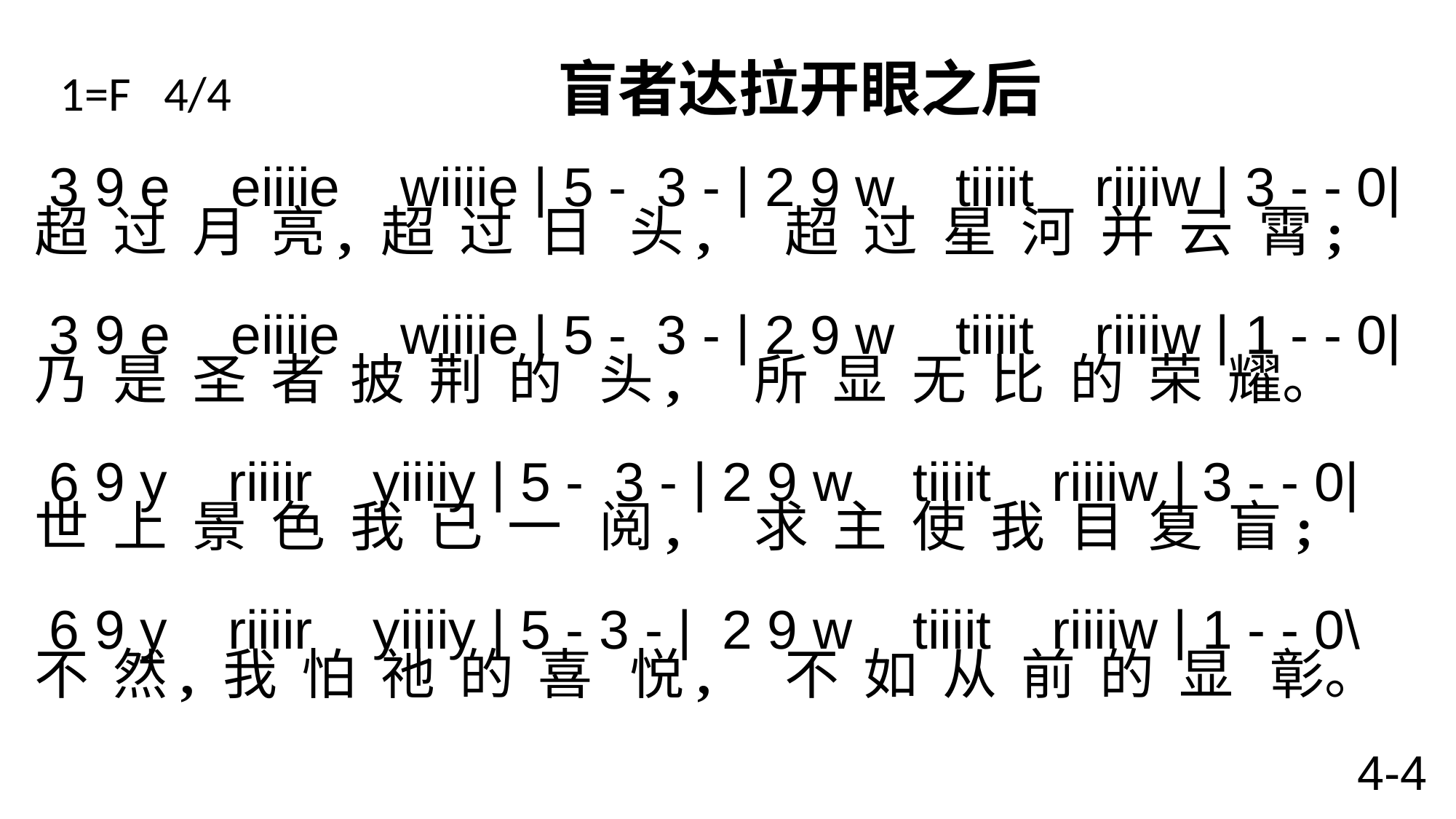

1=F   4/4                            盲者达拉开眼之后
 3 9 e    eiiiie    wiiiie | 5 -  3 - | 2 9 w    tiiiit    riiiiw | 3 - - 0|
超  过  月  亮, 超  过  日   头,    超  过  星  河  并  云  霄;
 3 9 e    eiiiie    wiiiie | 5 -  3 - | 2 9 w    tiiiit    riiiiw | 1 - - 0|
乃  是  圣  者  披  荆  的   头,    所  显  无  比  的  荣  耀。
 6 9 y    riiiir    yiiiiy | 5 -  3 - | 2 9 w    tiiiit    riiiiw | 3 - - 0|
世  上  景  色  我  已  一   阅,    求  主  使  我  目  复  盲;
 6 9 y    riiiir    yiiiiy | 5 - 3 - |  2 9 w    tiiiit    riiiiw | 1 - - 0\
不  然, 我  怕  祂  的  喜   悦,    不  如  从  前  的  显   彰。
4-4